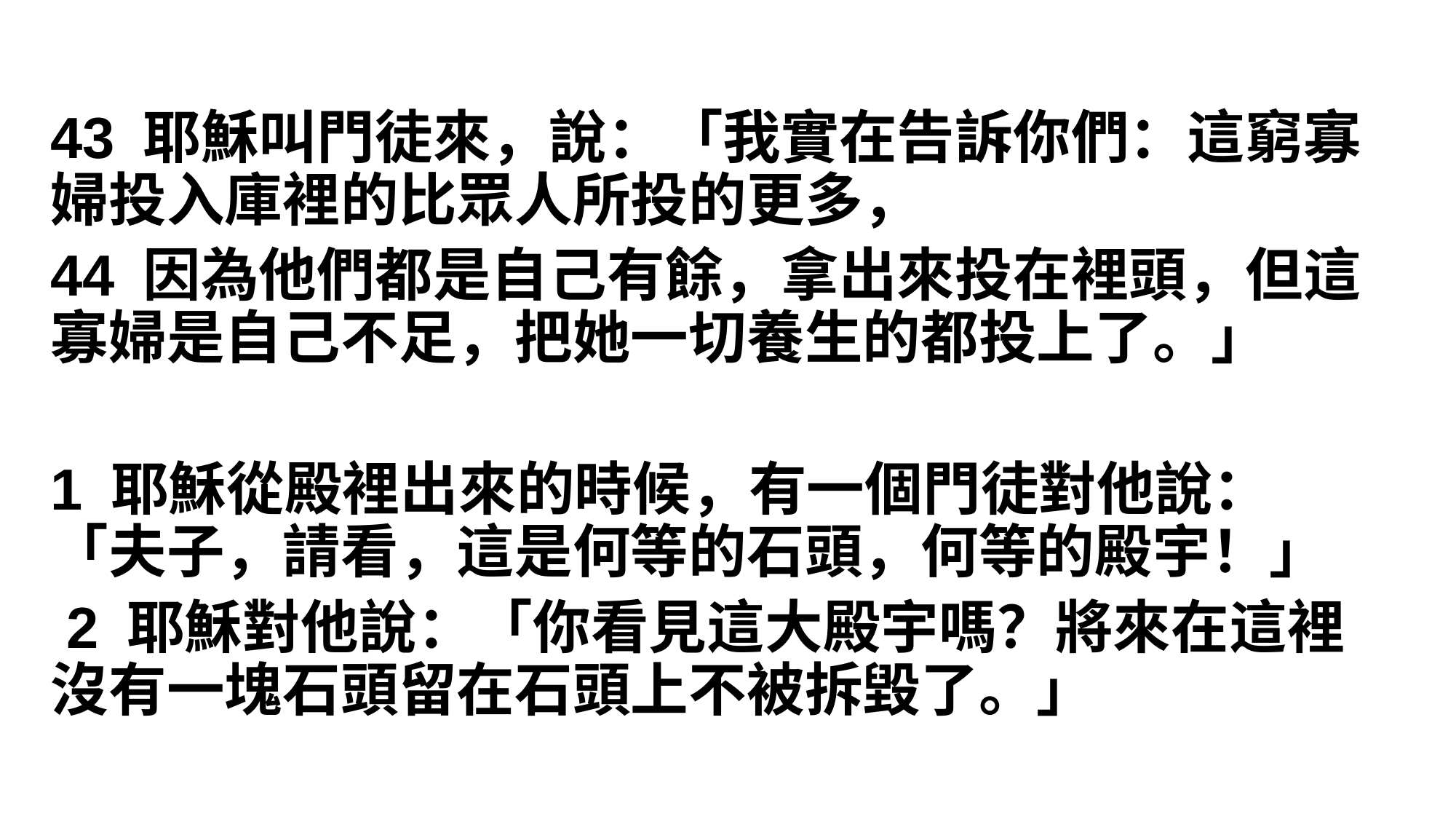

#
43 耶穌叫門徒來，說：「我實在告訴你們：這窮寡婦投入庫裡的比眾人所投的更多，
44 因為他們都是自己有餘，拿出來投在裡頭，但這寡婦是自己不足，把她一切養生的都投上了。」

1 耶穌從殿裡出來的時候，有一個門徒對他說：「夫子，請看，這是何等的石頭，何等的殿宇！」
 2 耶穌對他說：「你看見這大殿宇嗎？將來在這裡沒有一塊石頭留在石頭上不被拆毀了。」